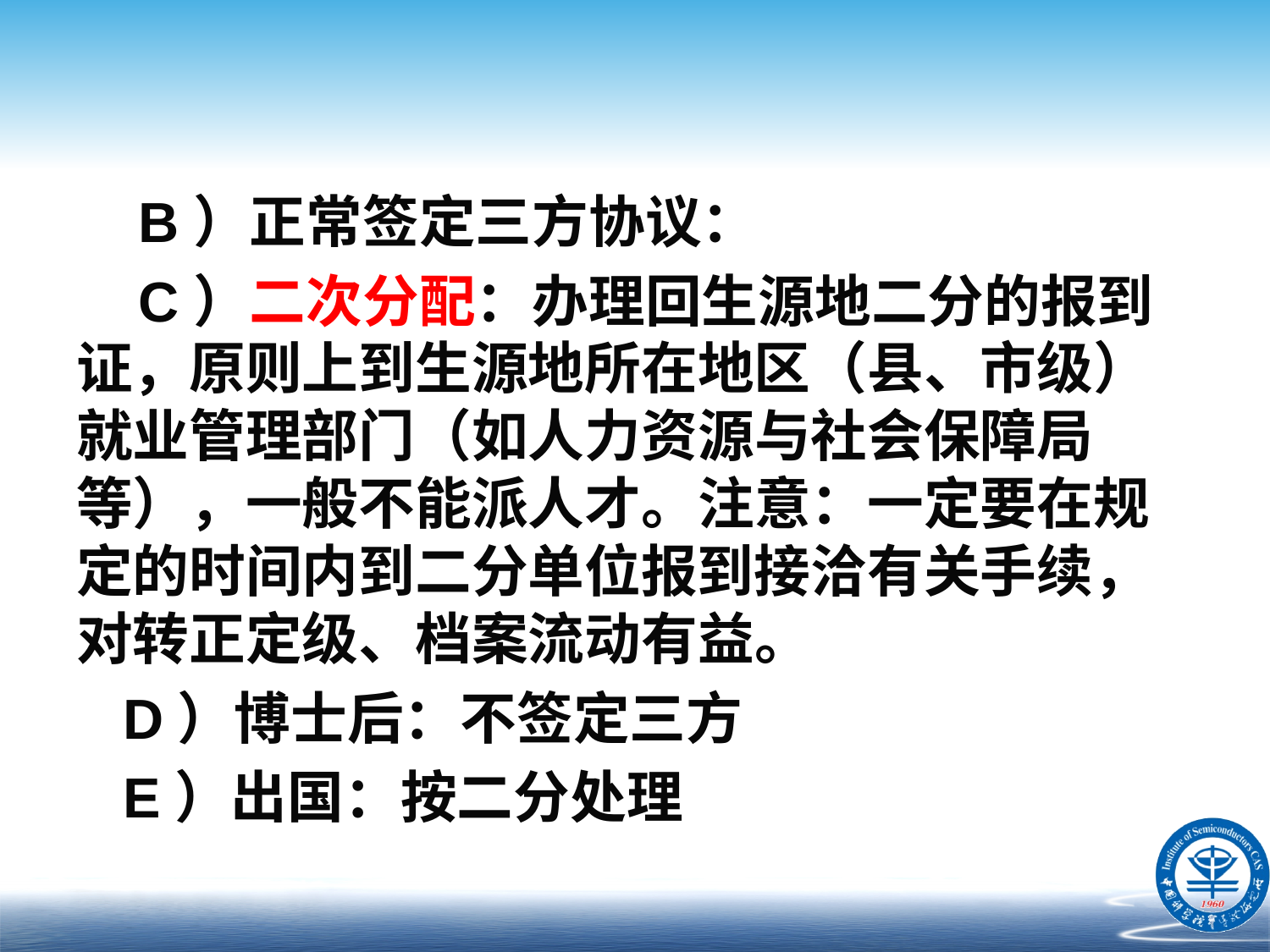

#
    B）正常签定三方协议：
    C）二次分配：办理回生源地二分的报到证，原则上到生源地所在地区（县、市级）就业管理部门（如人力资源与社会保障局等），一般不能派人才。注意：一定要在规定的时间内到二分单位报到接洽有关手续，对转正定级、档案流动有益。
   D）博士后：不签定三方
   E）出国：按二分处理